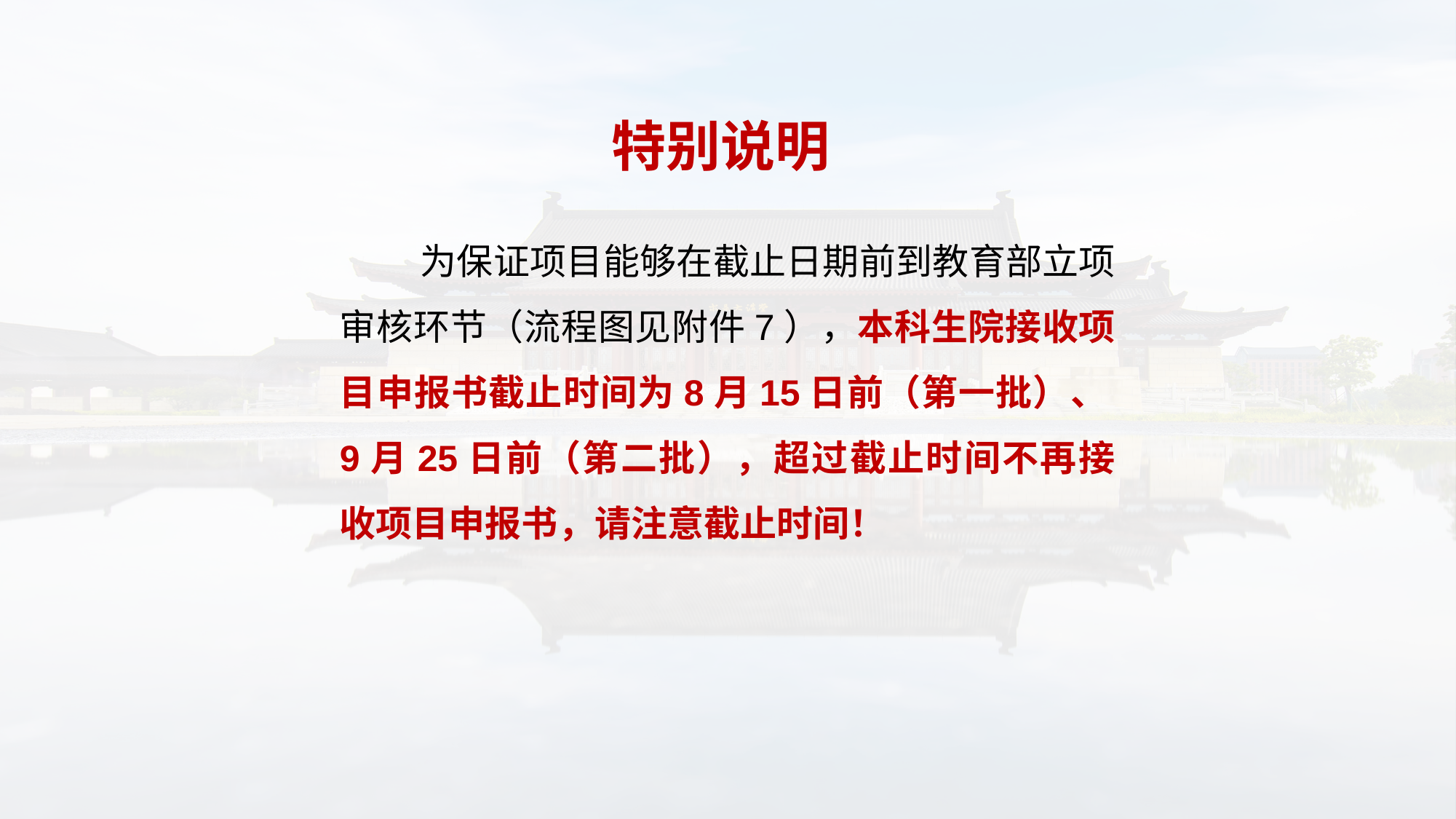

特别说明
  为保证项目能够在截止日期前到教育部立项审核环节（流程图见附件7），本科生院接收项目申报书截止时间为8月15日前（第一批）、9月25日前（第二批），超过截止时间不再接收项目申报书，请注意截止时间！